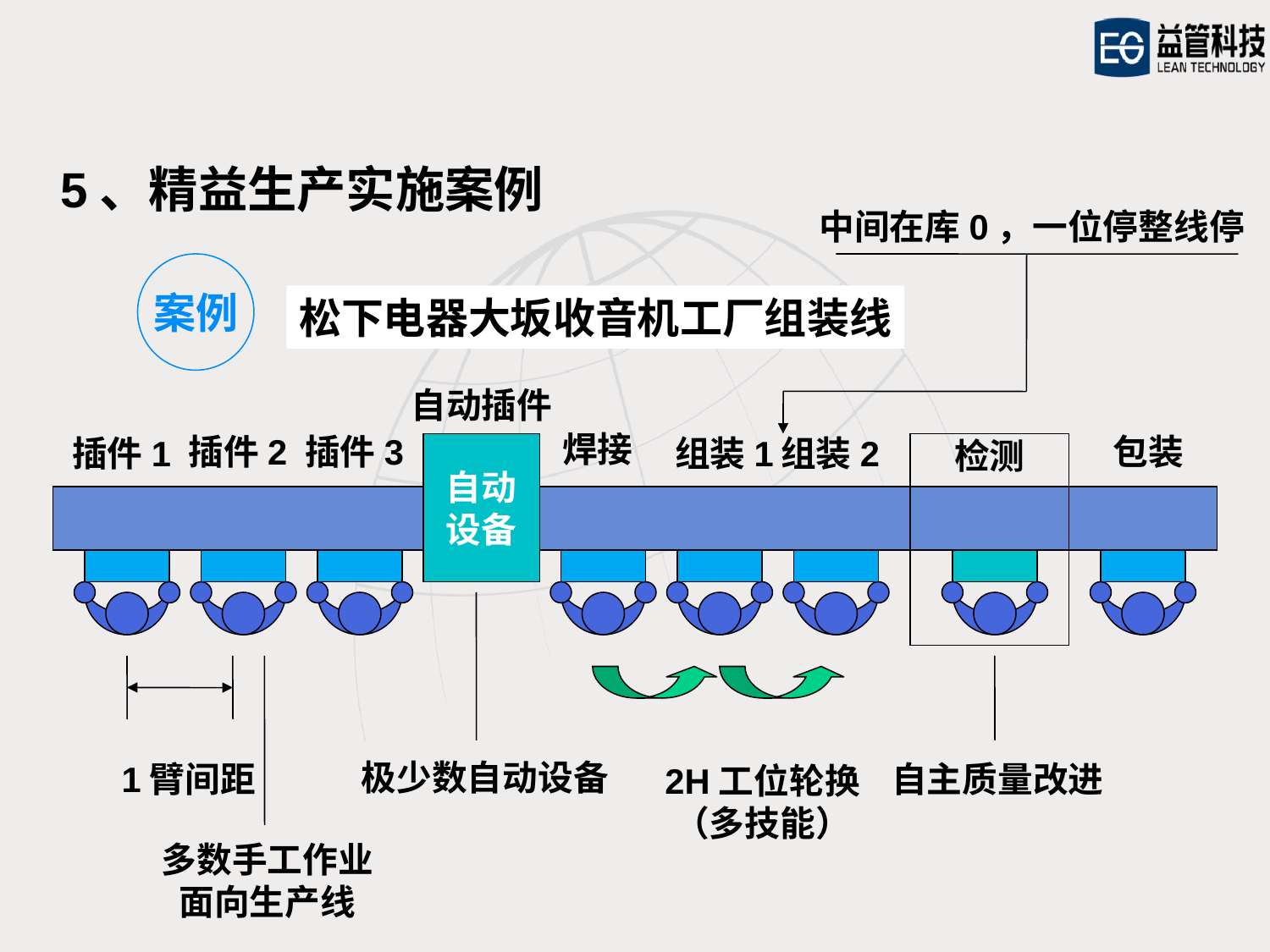

5、精益生产实施案例
中间在库0，一位停整线停
案例

松下电器大坂收音机工厂组装线
自动插件

焊接
插件2
插件3
包装
插件1
组装1
组装2
自动
设备
检测

极少数自动设备
1臂间距
自主质量改进
2H工位轮换
（多技能）
多数手工作业
面向生产线